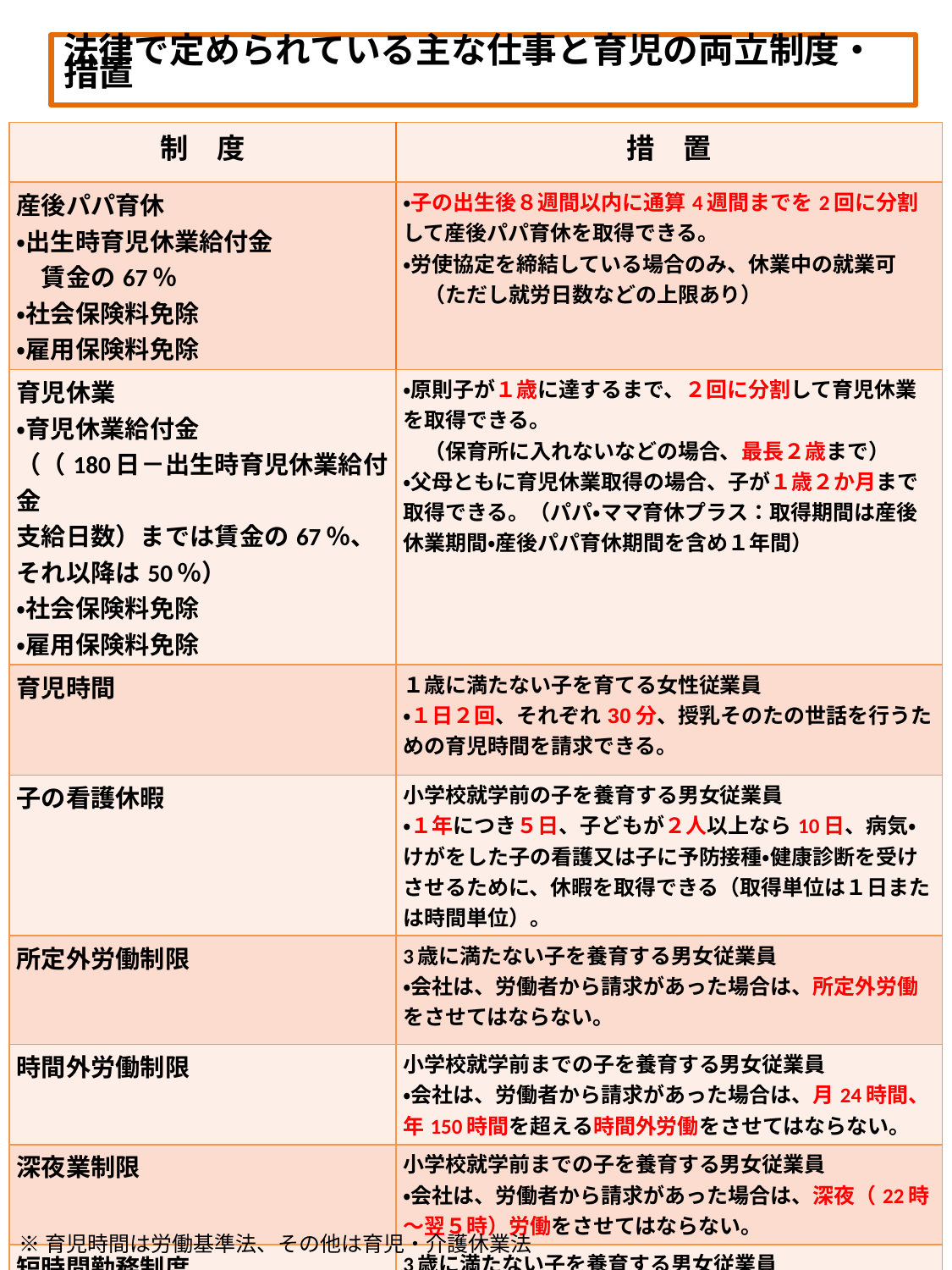

法律で定められている主な仕事と育児の両立制度・措置
| 制　度 | 措　置 |
| --- | --- |
| 産後パパ育休 ・出生時育児休業給付金 　賃金の67％ ・社会保険料免除 ・雇用保険料免除 | ・子の出生後８週間以内に通算4週間までを2回に分割して産後パパ育休を取得できる。 ・労使協定を締結している場合のみ、休業中の就業可 　（ただし就労日数などの上限あり） |
| 育児休業 ・育児休業給付金 （（180日－出生時育児休業給付金 支給日数）までは賃金の67％、それ以降は50％） ・社会保険料免除 ・雇用保険料免除 | ・原則子が１歳に達するまで、２回に分割して育児休業を取得できる。 　（保育所に入れないなどの場合、最長２歳まで） ・父母ともに育児休業取得の場合、子が１歳２か月まで取得できる。（パパ・ママ育休プラス：取得期間は産後休業期間・産後パパ育休期間を含め１年間） |
| 育児時間 | １歳に満たない子を育てる女性従業員 ・１日２回、それぞれ30分、授乳そのたの世話を行うための育児時間を請求できる。 |
| 子の看護休暇 | 小学校就学前の子を養育する男女従業員 ・１年につき５日、子どもが２人以上なら10日、病気・けがをした子の看護又は子に予防接種・健康診断を受けさせるために、休暇を取得できる（取得単位は１日または時間単位）。 |
| 所定外労働制限 | 3歳に満たない子を養育する男女従業員 ・会社は、労働者から請求があった場合は、所定外労働をさせてはならない。 |
| 時間外労働制限 | 小学校就学前までの子を養育する男女従業員 ・会社は、労働者から請求があった場合は、月24時間、年150時間を超える時間外労働をさせてはならない。 |
| 深夜業制限 | 小学校就学前までの子を養育する男女従業員 ・会社は、労働者から請求があった場合は、深夜（22時～翌５時）労働をさせてはならない。 |
| 短時間勤務制度 | 3歳に満たない子を養育する男女従業員 ・会社は、短時間勤務制度（原則１日６時間）を設けなければならない。 |
※育児時間は労働基準法、その他は育児・介護休業法